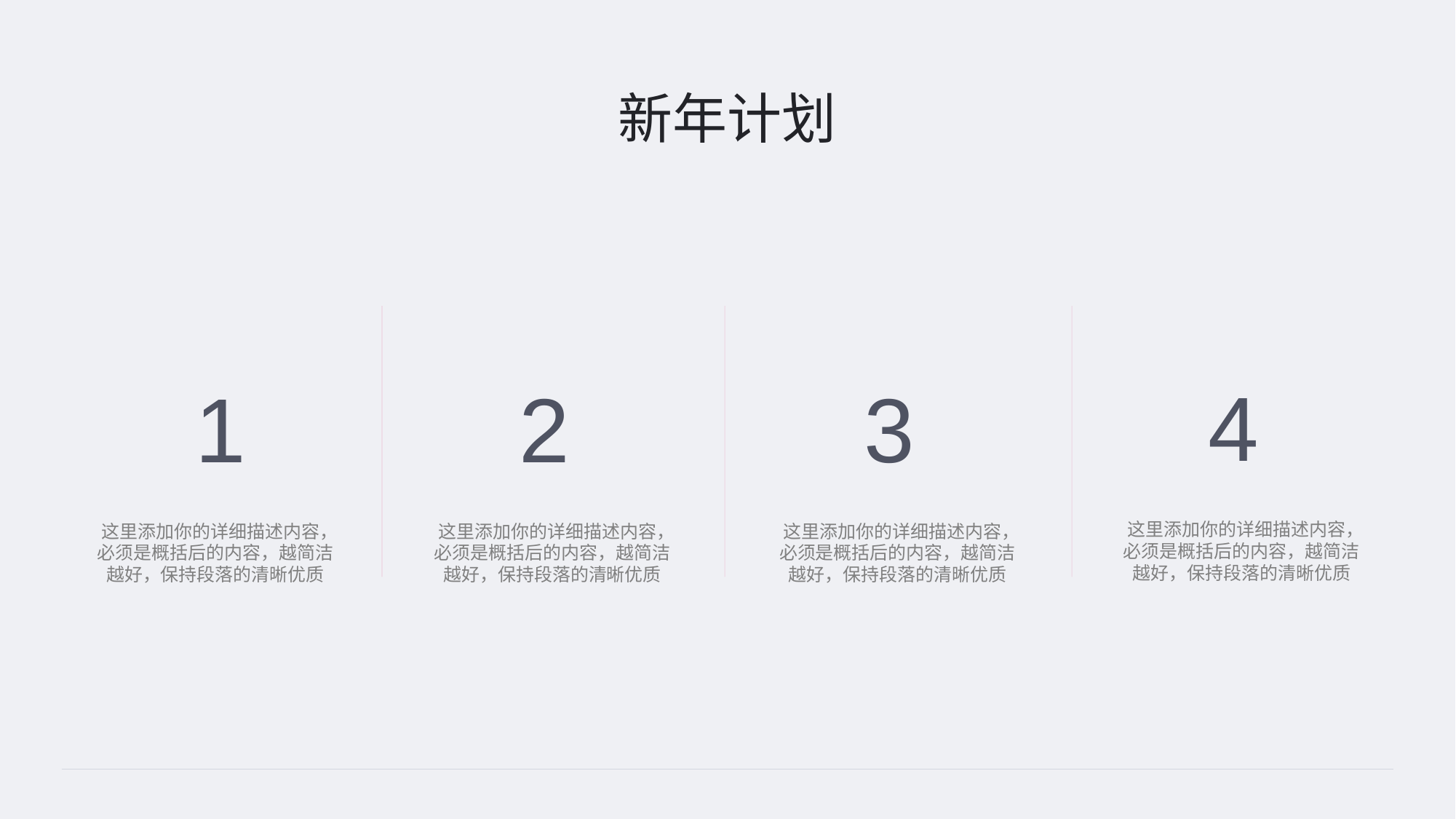

新年计划

4
1
2
3
 这里添加你的详细描述内容，必须是概括后的内容，越简洁越好，保持段落的清晰优质
 这里添加你的详细描述内容，必须是概括后的内容，越简洁越好，保持段落的清晰优质
 这里添加你的详细描述内容，必须是概括后的内容，越简洁越好，保持段落的清晰优质
 这里添加你的详细描述内容，必须是概括后的内容，越简洁越好，保持段落的清晰优质